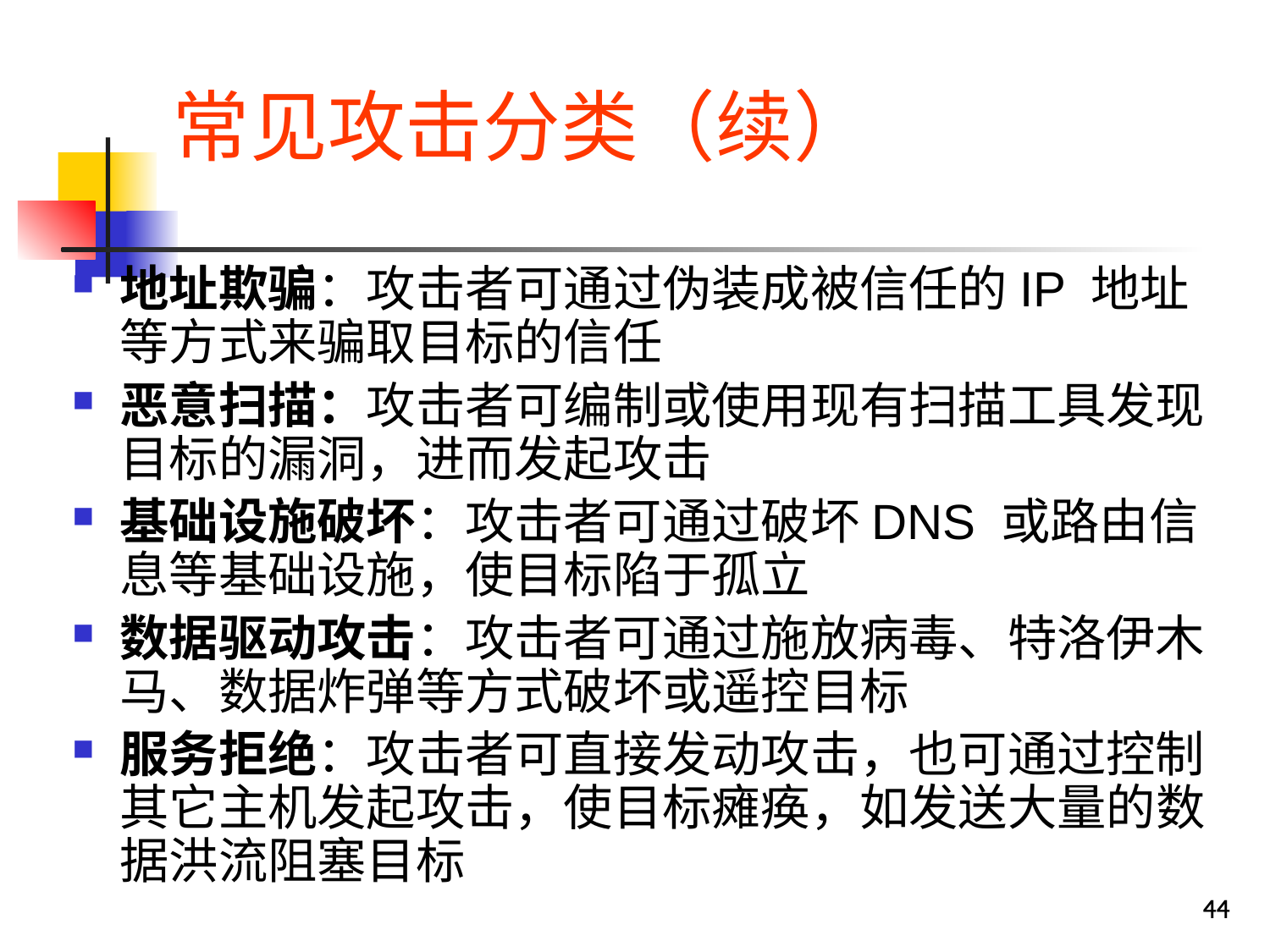

# 常见攻击分类（续）
地址欺骗：攻击者可通过伪装成被信任的IP 地址等方式来骗取目标的信任
恶意扫描：攻击者可编制或使用现有扫描工具发现目标的漏洞，进而发起攻击
基础设施破坏：攻击者可通过破坏DNS 或路由信息等基础设施，使目标陷于孤立
数据驱动攻击：攻击者可通过施放病毒、特洛伊木马、数据炸弹等方式破坏或遥控目标
服务拒绝：攻击者可直接发动攻击，也可通过控制其它主机发起攻击，使目标瘫痪，如发送大量的数据洪流阻塞目标

44